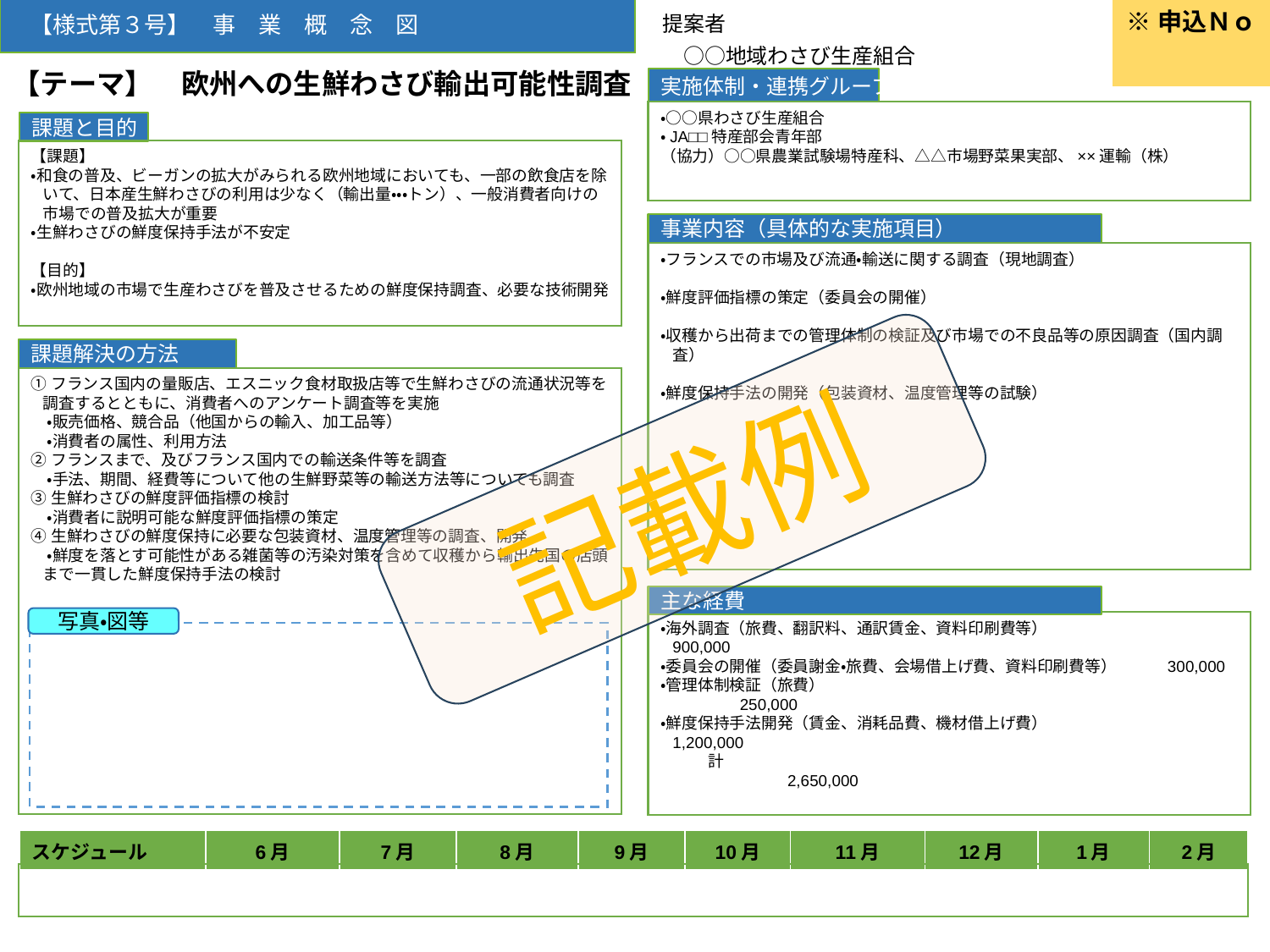

【様式第３号】　事　業　概　念　図
※申込Ｎｏ
提案者
　○○地域わさび生産組合
【テーマ】　欧州への生鮮わさび輸出可能性調査
実施体制・連携グループ
・○○県わさび生産組合
・JA□□特産部会青年部
（協力）○○県農業試験場特産科、△△市場野菜果実部、××運輸（株）
課題と目的
【課題】
・和食の普及、ビーガンの拡大がみられる欧州地域においても、一部の飲食店を除いて、日本産生鮮わさびの利用は少なく（輸出量・・・トン）、一般消費者向けの市場での普及拡大が重要
・生鮮わさびの鮮度保持手法が不安定

【目的】
・欧州地域の市場で生産わさびを普及させるための鮮度保持調査、必要な技術開発
事業内容（具体的な実施項目）
・フランスでの市場及び流通・輸送に関する調査（現地調査）

・鮮度評価指標の策定（委員会の開催）

・収穫から出荷までの管理体制の検証及び市場での不良品等の原因調査（国内調査）

・鮮度保持手法の開発（包装資材、温度管理等の試験）
課題解決の方法
①フランス国内の量販店、エスニック食材取扱店等で生鮮わさびの流通状況等を調査するとともに、消費者へのアンケート調査等を実施
　・販売価格、競合品（他国からの輸入、加工品等）
　・消費者の属性、利用方法
②フランスまで、及びフランス国内での輸送条件等を調査
　・手法、期間、経費等について他の生鮮野菜等の輸送方法等についても調査
③生鮮わさびの鮮度評価指標の検討
　・消費者に説明可能な鮮度評価指標の策定
④生鮮わさびの鮮度保持に必要な包装資材、温度管理等の調査、開発
　・鮮度を落とす可能性がある雑菌等の汚染対策を含めて収穫から輸出先国の店頭まで一貫した鮮度保持手法の検討

記載例
主な経費
・海外調査（旅費、翻訳料、通訳賃金、資料印刷費等）	　　　　　　　　900,000
・委員会の開催（委員謝金・旅費、会場借上げ費、資料印刷費等）　　　300,000
・管理体制検証（旅費）　　　　　　　　　　　　　　　　　　　　　　　　　　　　　　250,000
・鮮度保持手法開発（賃金、消耗品費、機材借上げ費）　　　　　　　　　1,200,000
　　　計　　　　　　　　　　　　　　　　　　　　　　　　　　　　　　　　　　　　　　　2,650,000
写真・図等

| スケジュール | 6月 | 7月 | 8月 | 9月 | 10月 | 11月 | 12月 | 1月 | 2月 |
| --- | --- | --- | --- | --- | --- | --- | --- | --- | --- |